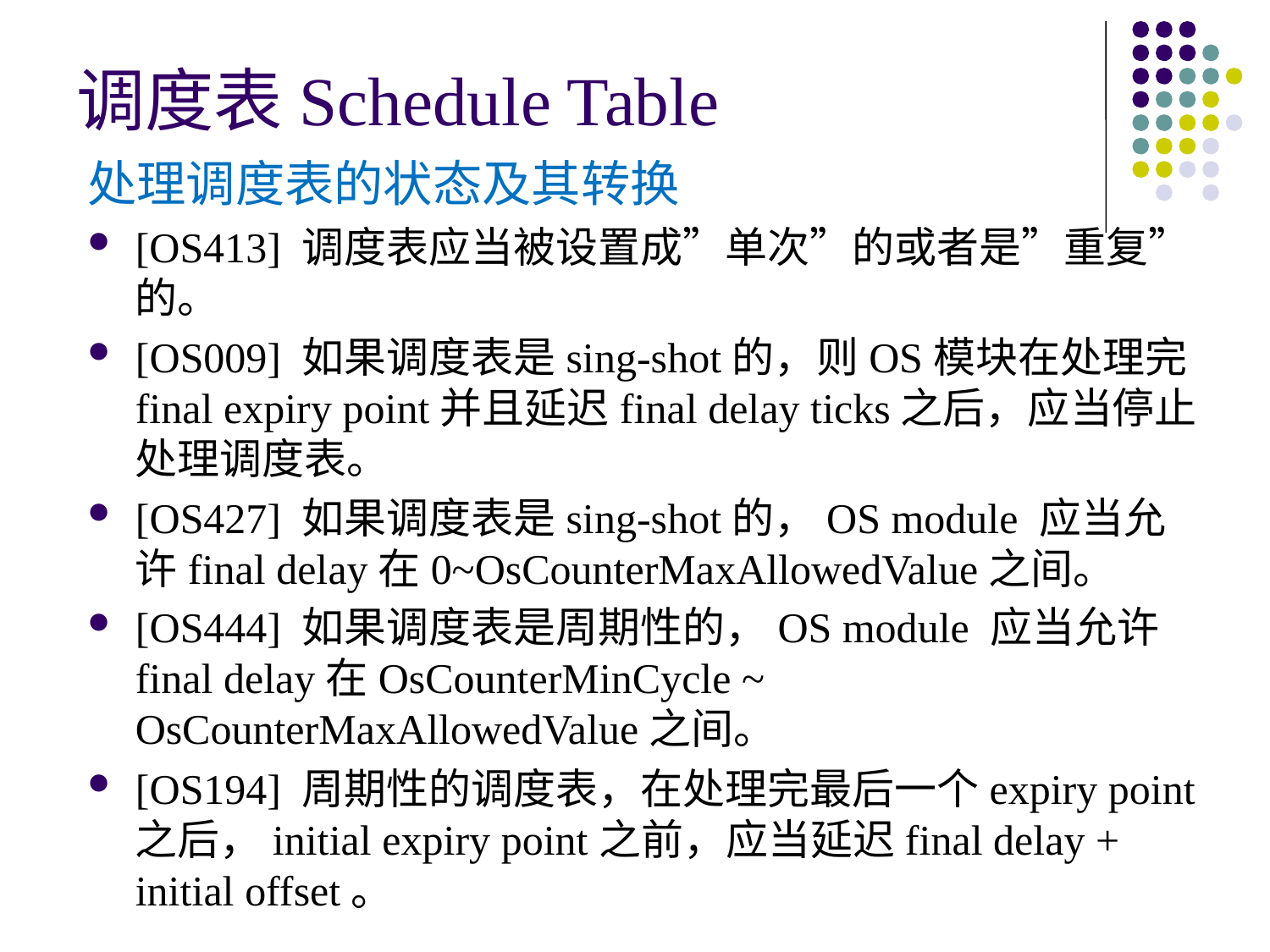

# 调度表Schedule Table
处理调度表的状态及其转换
[OS413] 调度表应当被设置成”单次”的或者是”重复”的。
[OS009] 如果调度表是sing-shot的，则OS模块在处理完final expiry point并且延迟final delay ticks之后，应当停止处理调度表。
[OS427] 如果调度表是sing-shot的，OS module 应当允许final delay在0~OsCounterMaxAllowedValue之间。
[OS444] 如果调度表是周期性的，OS module 应当允许final delay在OsCounterMinCycle ~ OsCounterMaxAllowedValue之间。
[OS194] 周期性的调度表，在处理完最后一个expiry point之后，initial expiry point之前，应当延迟final delay + initial offset。